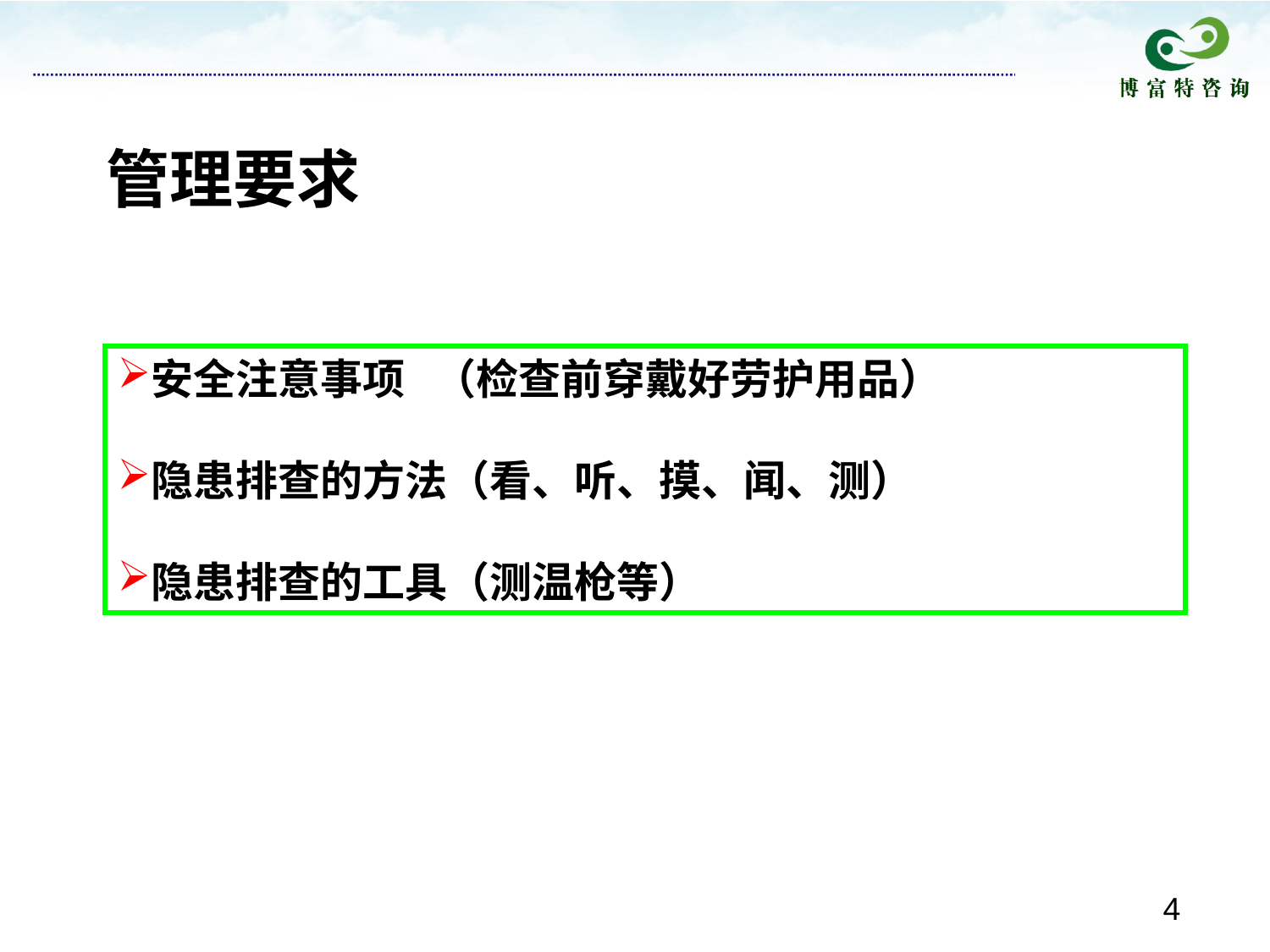

# 管理要求
安全注意事项   （检查前穿戴好劳护用品）

隐患排查的方法（看、听、摸、闻、测）

隐患排查的工具（测温枪等）
4